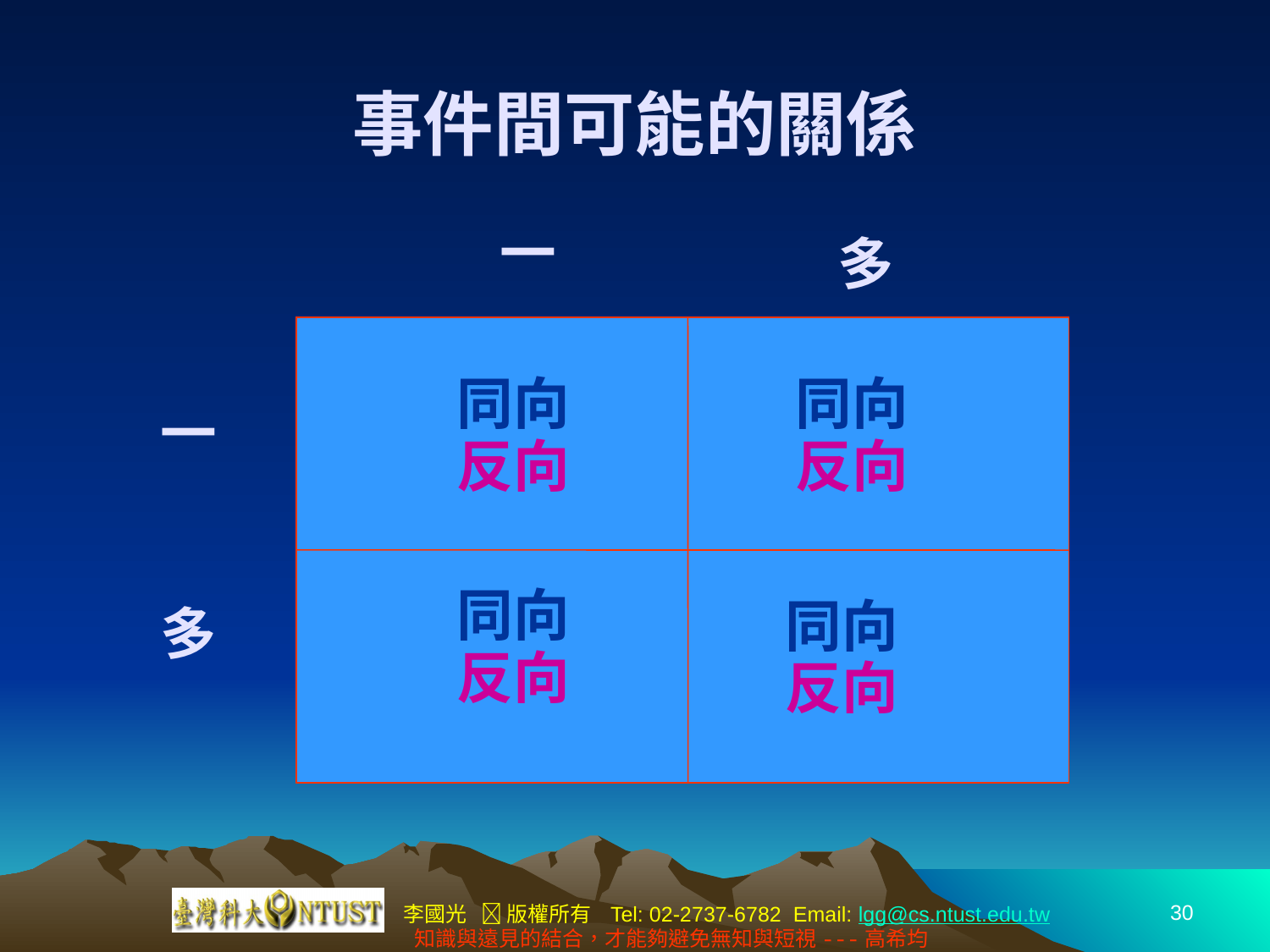

事件間可能的關係
一
多

一
同向
反向
同向
反向

多
同向
反向
同向
反向
30